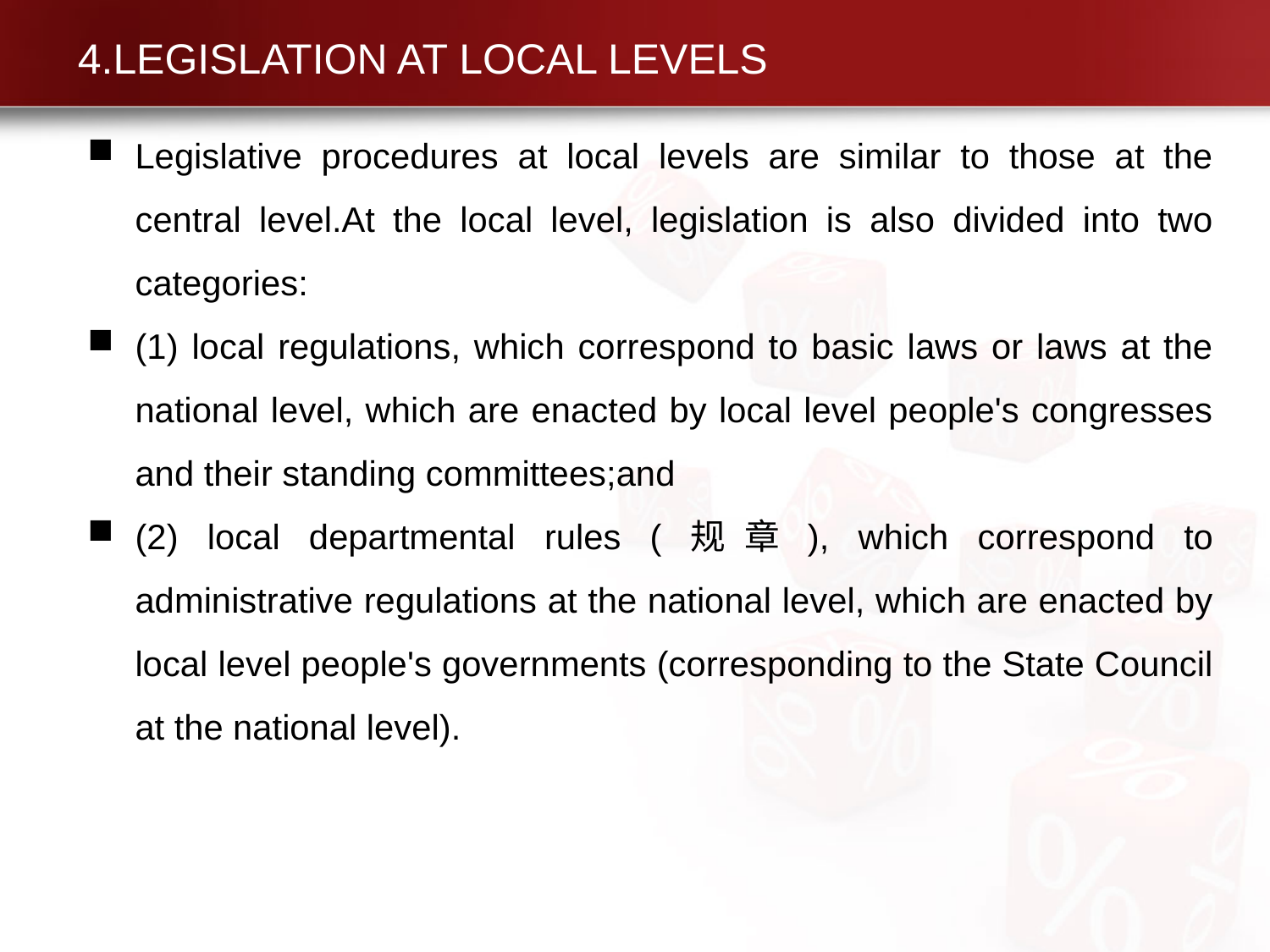

# 4.LEGISLATION AT LOCAL LEVELS
Legislative procedures at local levels are similar to those at the central level.At the local level, legislation is also divided into two categories:
(1) local regulations, which correspond to basic laws or laws at the national level, which are enacted by local level people's congresses and their standing committees;and
(2) local departmental rules (规章), which correspond to administrative regulations at the national level, which are enacted by local level people's governments (corresponding to the State Council at the national level).